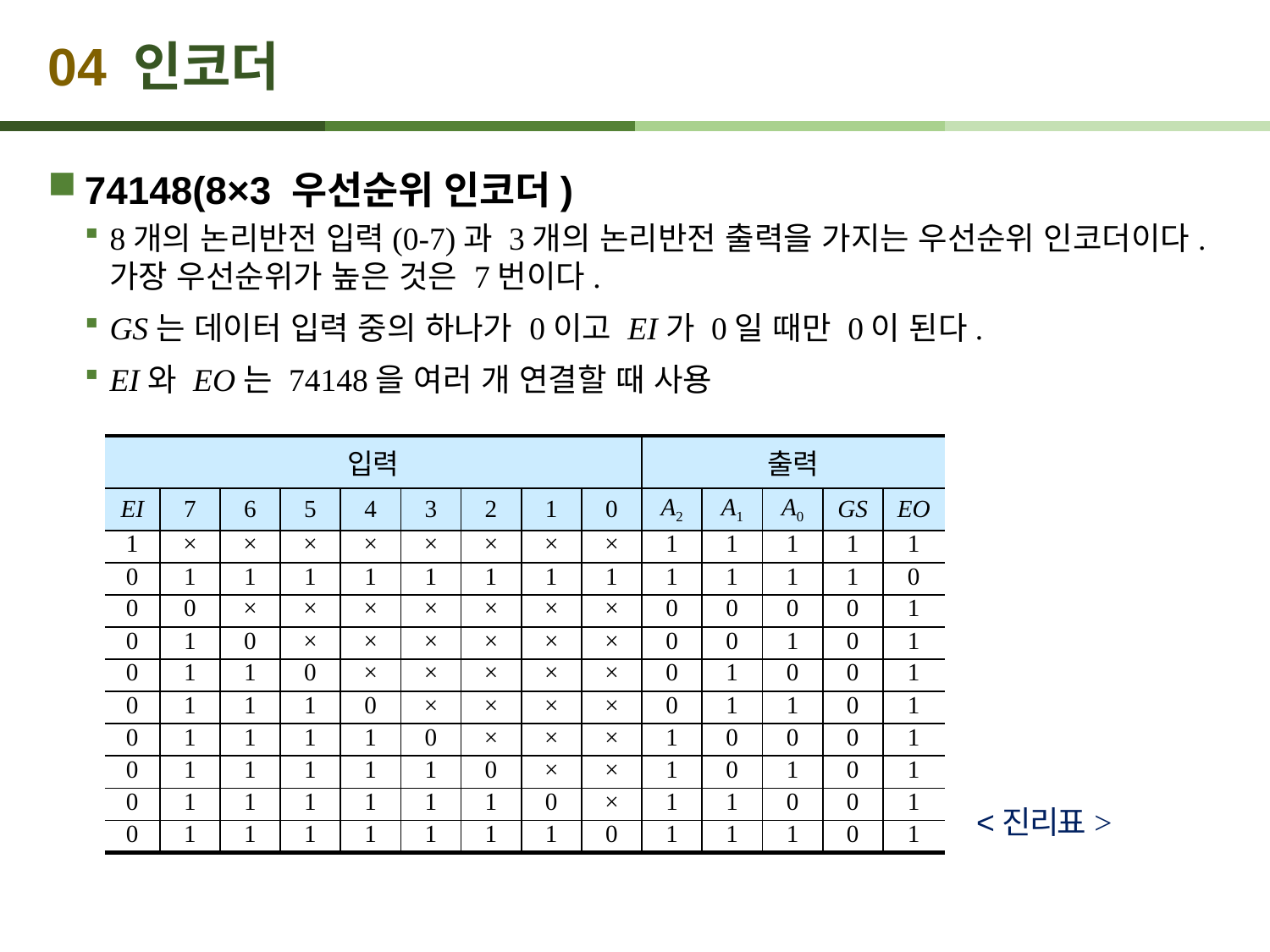

# 04 인코더
74148(8×3 우선순위 인코더)
8개의 논리반전 입력(0-7)과 3개의 논리반전 출력을 가지는 우선순위 인코더이다. 가장 우선순위가 높은 것은 7번이다.
GS는 데이터 입력 중의 하나가 0이고 EI가 0일 때만 0이 된다.
EI와 EO는 74148을 여러 개 연결할 때 사용

| 입력 |  |  |  |  |  |  |  |  | 출력 |  |  |  |  |
| --- | --- | --- | --- | --- | --- | --- | --- | --- | --- | --- | --- | --- | --- |
| EI | 7 | 6 | 5 | 4 | 3 | 2 | 1 | 0 | A2 | A1 | A0 | GS | EO |
| 1 | × | × | × | × | × | × | × | × | 1 | 1 | 1 | 1 | 1 |
| 0 | 1 | 1 | 1 | 1 | 1 | 1 | 1 | 1 | 1 | 1 | 1 | 1 | 0 |
| 0 | 0 | × | × | × | × | × | × | × | 0 | 0 | 0 | 0 | 1 |
| 0 | 1 | 0 | × | × | × | × | × | × | 0 | 0 | 1 | 0 | 1 |
| 0 | 1 | 1 | 0 | × | × | × | × | × | 0 | 1 | 0 | 0 | 1 |
| 0 | 1 | 1 | 1 | 0 | × | × | × | × | 0 | 1 | 1 | 0 | 1 |
| 0 | 1 | 1 | 1 | 1 | 0 | × | × | × | 1 | 0 | 0 | 0 | 1 |
| 0 | 1 | 1 | 1 | 1 | 1 | 0 | × | × | 1 | 0 | 1 | 0 | 1 |
| 0 | 1 | 1 | 1 | 1 | 1 | 1 | 0 | × | 1 | 1 | 0 | 0 | 1 |
| 0 | 1 | 1 | 1 | 1 | 1 | 1 | 1 | 0 | 1 | 1 | 1 | 0 | 1 |
<진리표>